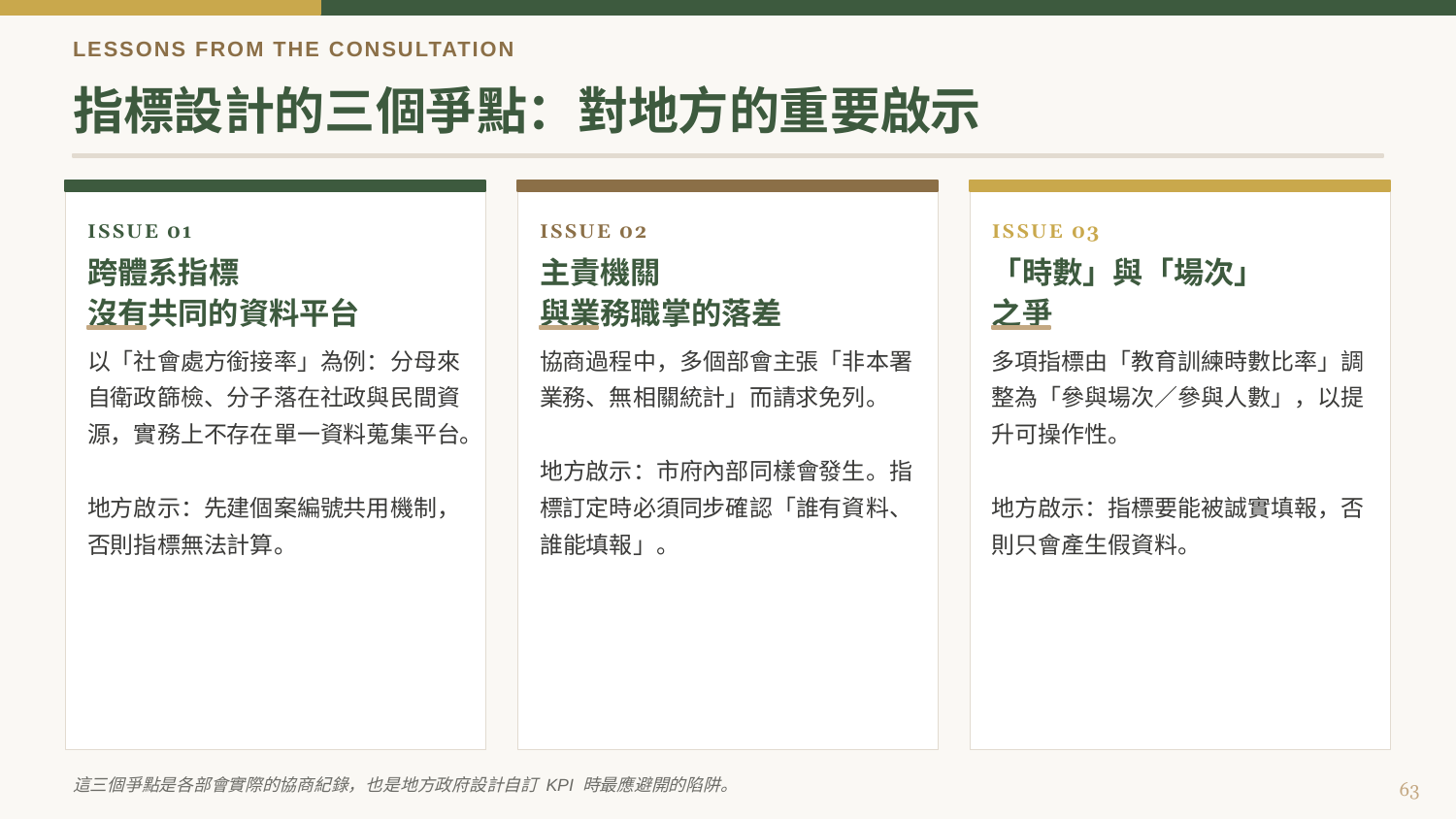

LESSONS FROM THE CONSULTATION
指標設計的三個爭點：對地方的重要啟示

ISSUE 01
ISSUE 02
ISSUE 03
跨體系指標
沒有共同的資料平台
主責機關
與業務職掌的落差
「時數」與「場次」
之爭

以「社會處方銜接率」為例：分母來自衛政篩檢、分子落在社政與民間資源，實務上不存在單一資料蒐集平台。

地方啟示：先建個案編號共用機制，否則指標無法計算。
協商過程中，多個部會主張「非本署業務、無相關統計」而請求免列。

地方啟示：市府內部同樣會發生。指標訂定時必須同步確認「誰有資料、誰能填報」。
多項指標由「教育訓練時數比率」調整為「參與場次／參與人數」，以提升可操作性。

地方啟示：指標要能被誠實填報，否則只會產生假資料。
這三個爭點是各部會實際的協商紀錄，也是地方政府設計自訂 KPI 時最應避開的陷阱。
63